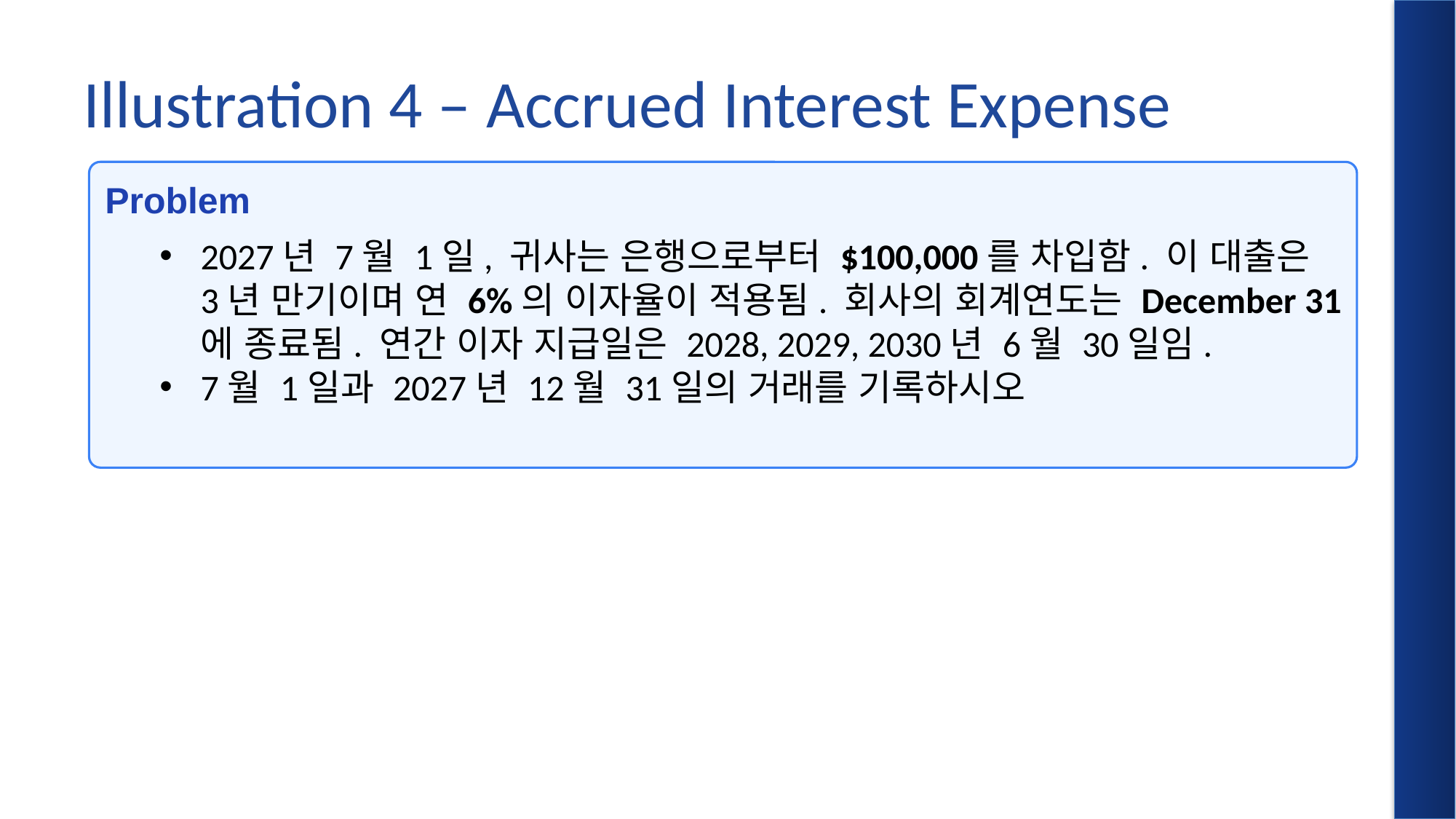

# Illustration 4 – Accrued Interest Expense

Problem
2027년 7월 1일, 귀사는 은행으로부터 $100,000를 차입함. 이 대출은 3년 만기이며 연 6%의 이자율이 적용됨. 회사의 회계연도는 December 31에 종료됨. 연간 이자 지급일은 2028, 2029, 2030년 6월 30일임.
7월 1일과 2027년 12월 31일의 거래를 기록하시오